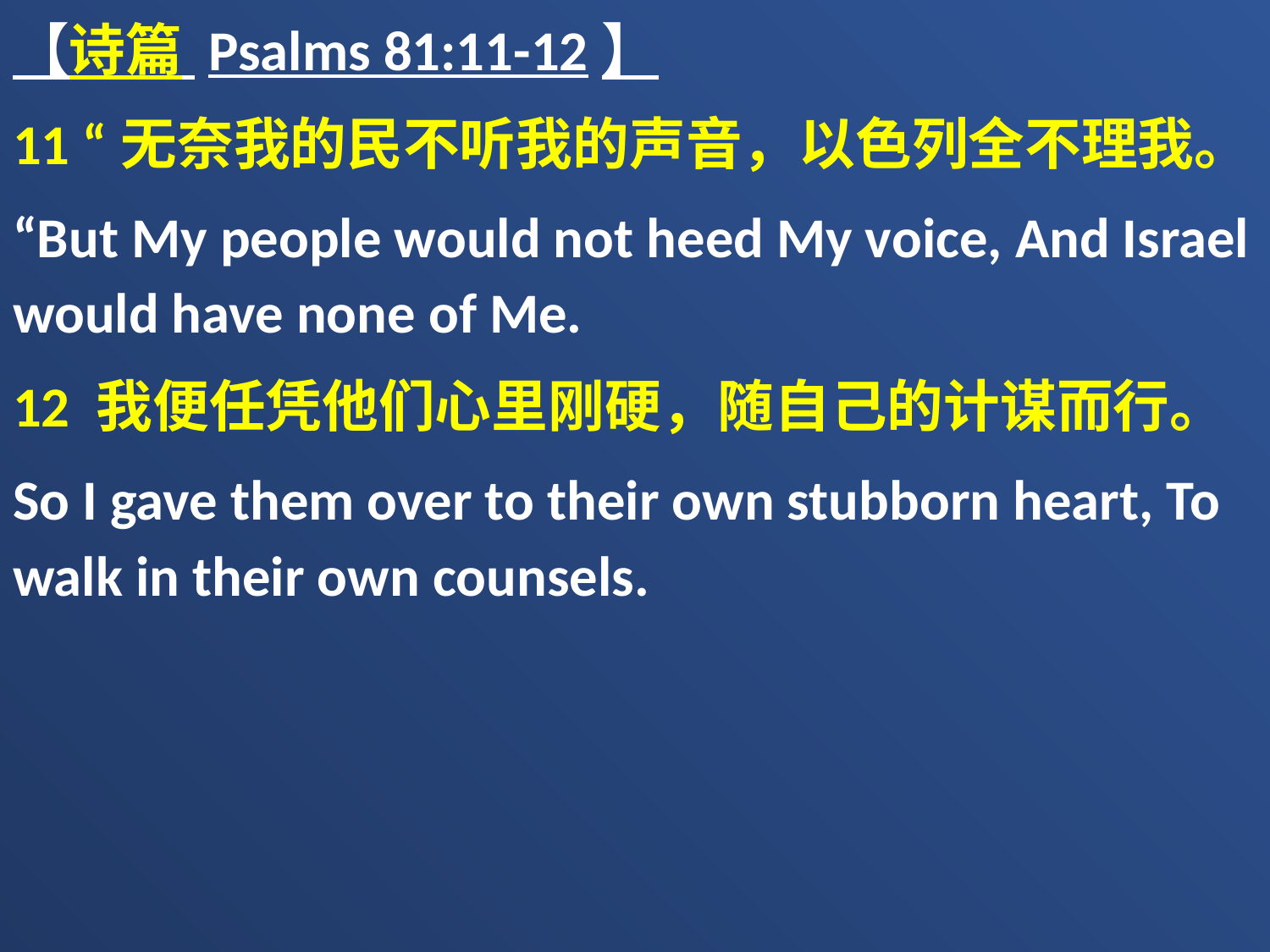

【诗篇 Psalms 81:11-12】
11 “无奈我的民不听我的声音，以色列全不理我。
“But My people would not heed My voice, And Israel would have none of Me.
12 我便任凭他们心里刚硬，随自己的计谋而行。
So I gave them over to their own stubborn heart, To walk in their own counsels.